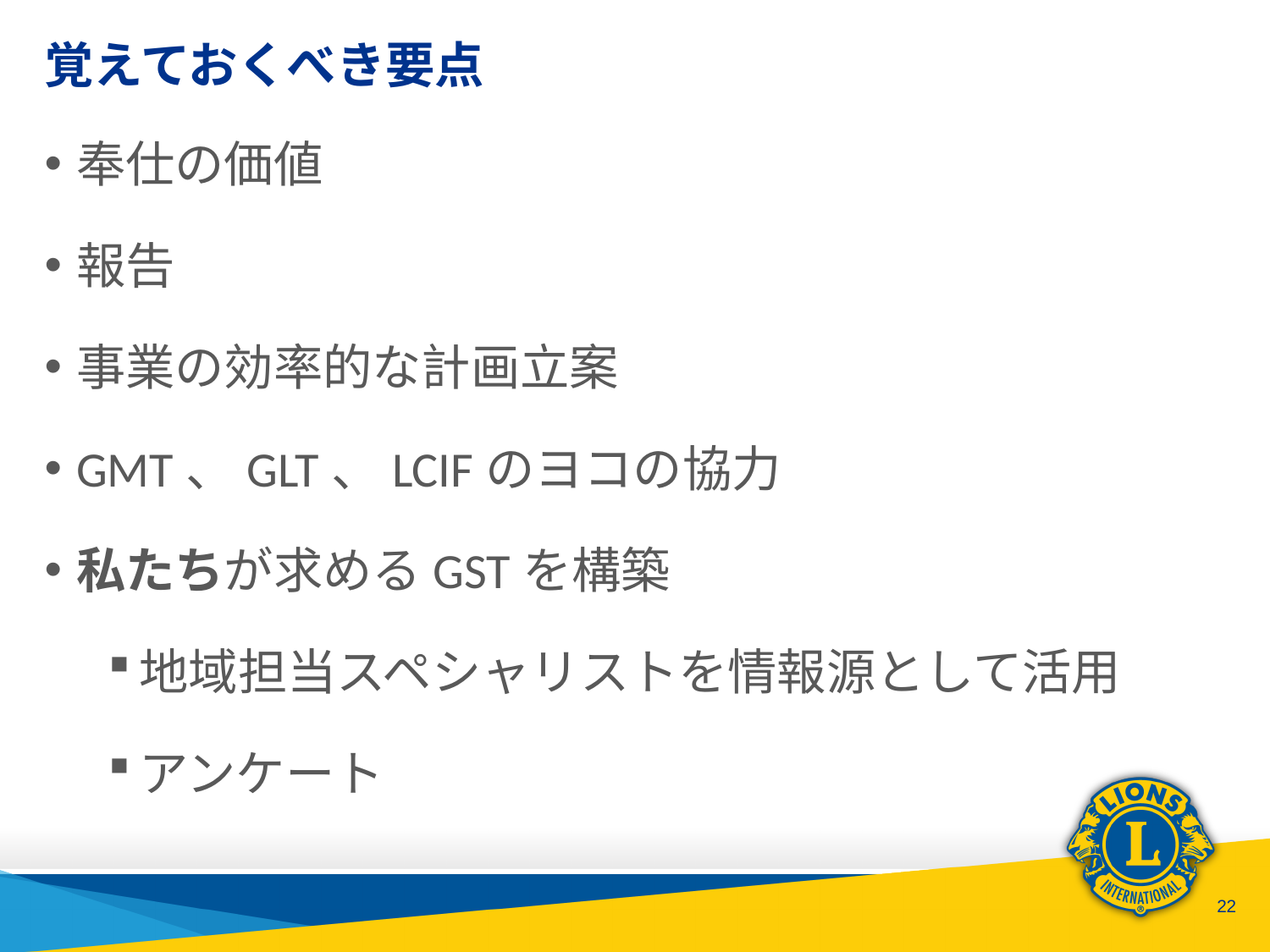

# 覚えておくべき要点
奉仕の価値
報告
事業の効率的な計画立案
GMT、GLT、LCIFのヨコの協力
私たちが求めるGSTを構築
地域担当スペシャリストを情報源として活用
アンケート